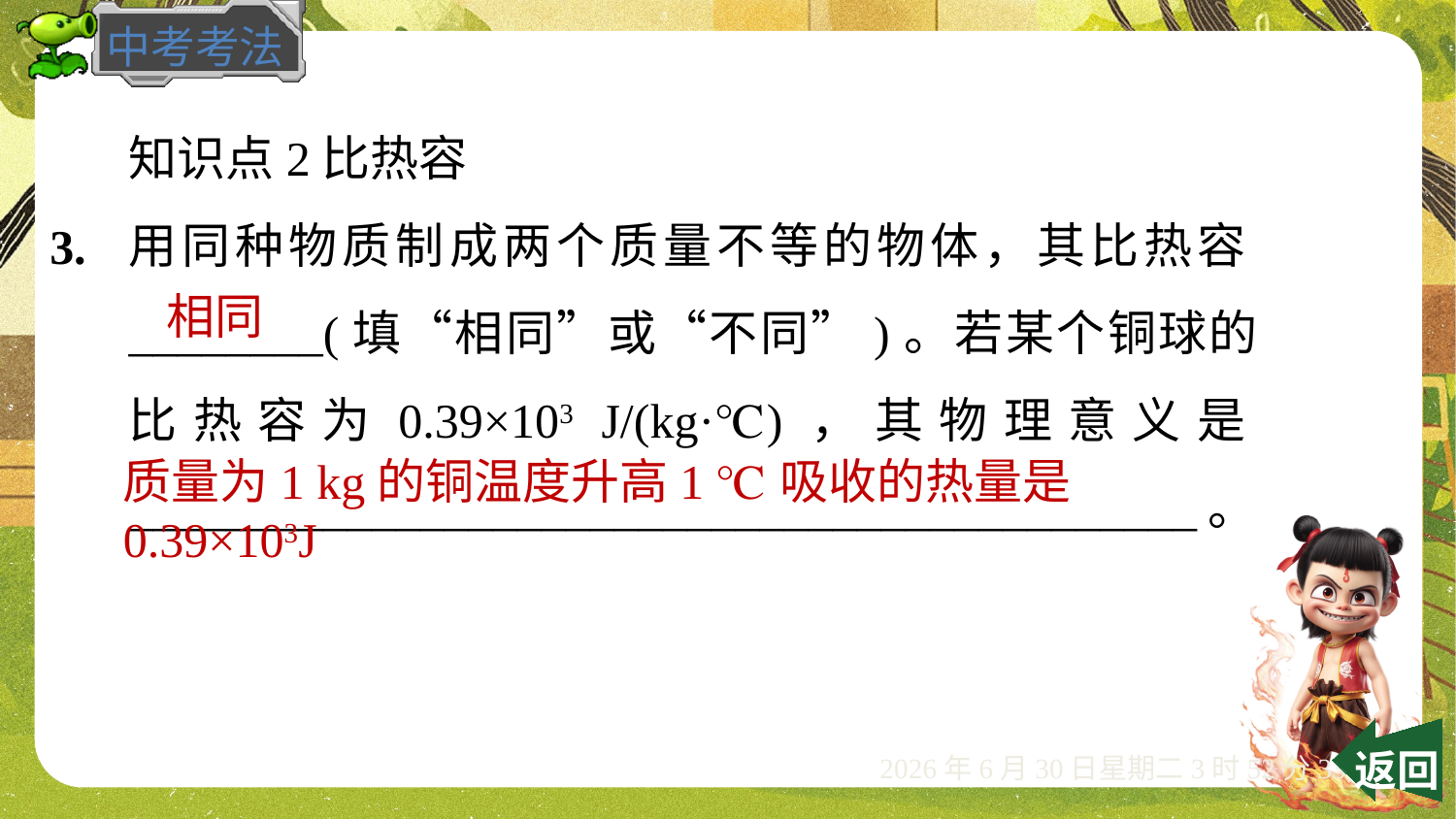

知识点2比热容
用同种物质制成两个质量不等的物体，其比热容________(填“相同”或“不同”)。若某个铜球的比热容为0.39×103 J/(kg·℃)，其物理意义是____________________________________________。
3.
相同
质量为1 kg的铜温度升高1 ℃吸收的热量是0.39×103J
 返回